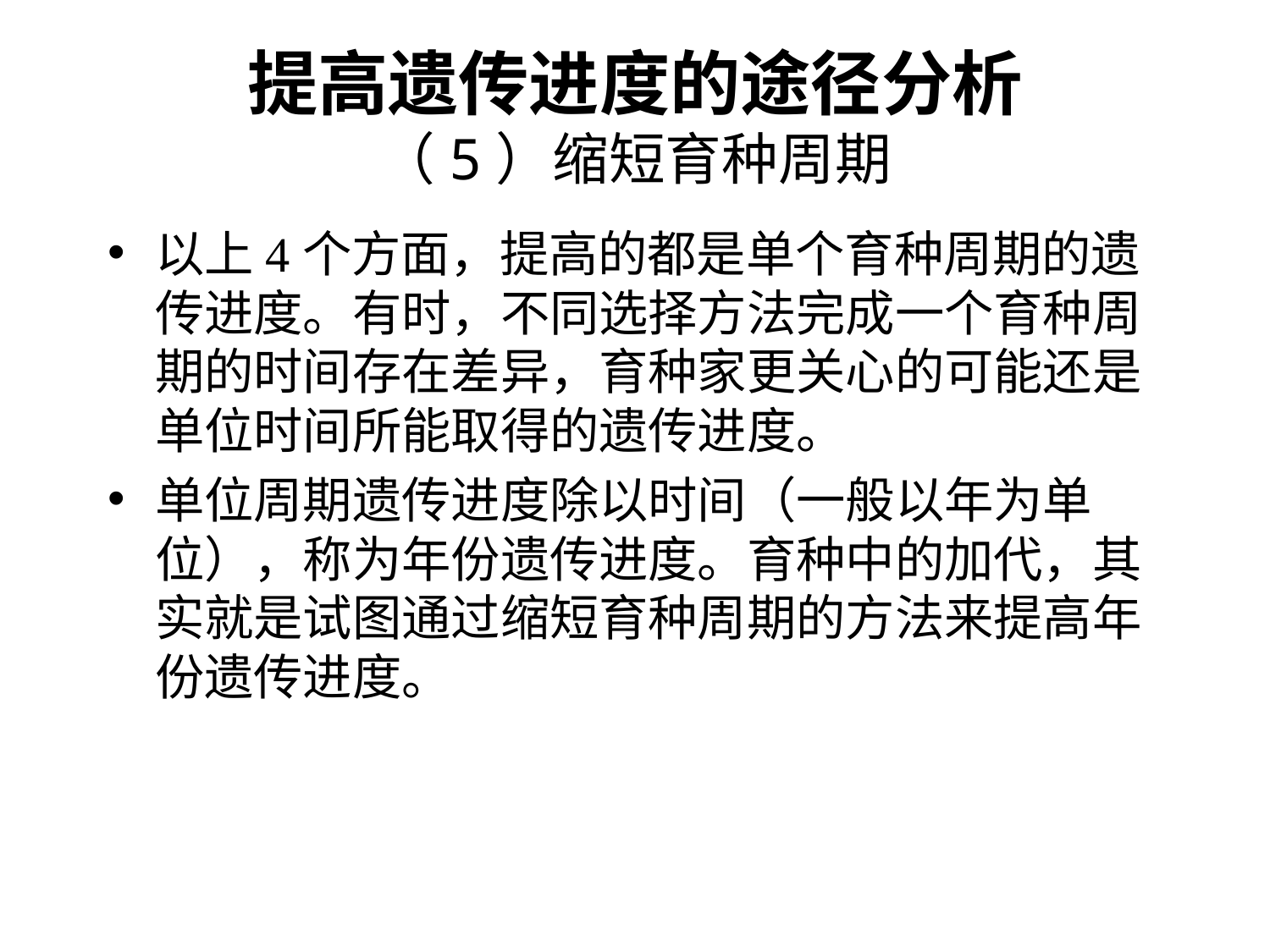

# 提高遗传进度的途径分析 （5）缩短育种周期
以上4个方面，提高的都是单个育种周期的遗传进度。有时，不同选择方法完成一个育种周期的时间存在差异，育种家更关心的可能还是单位时间所能取得的遗传进度。
单位周期遗传进度除以时间（一般以年为单位），称为年份遗传进度。育种中的加代，其实就是试图通过缩短育种周期的方法来提高年份遗传进度。